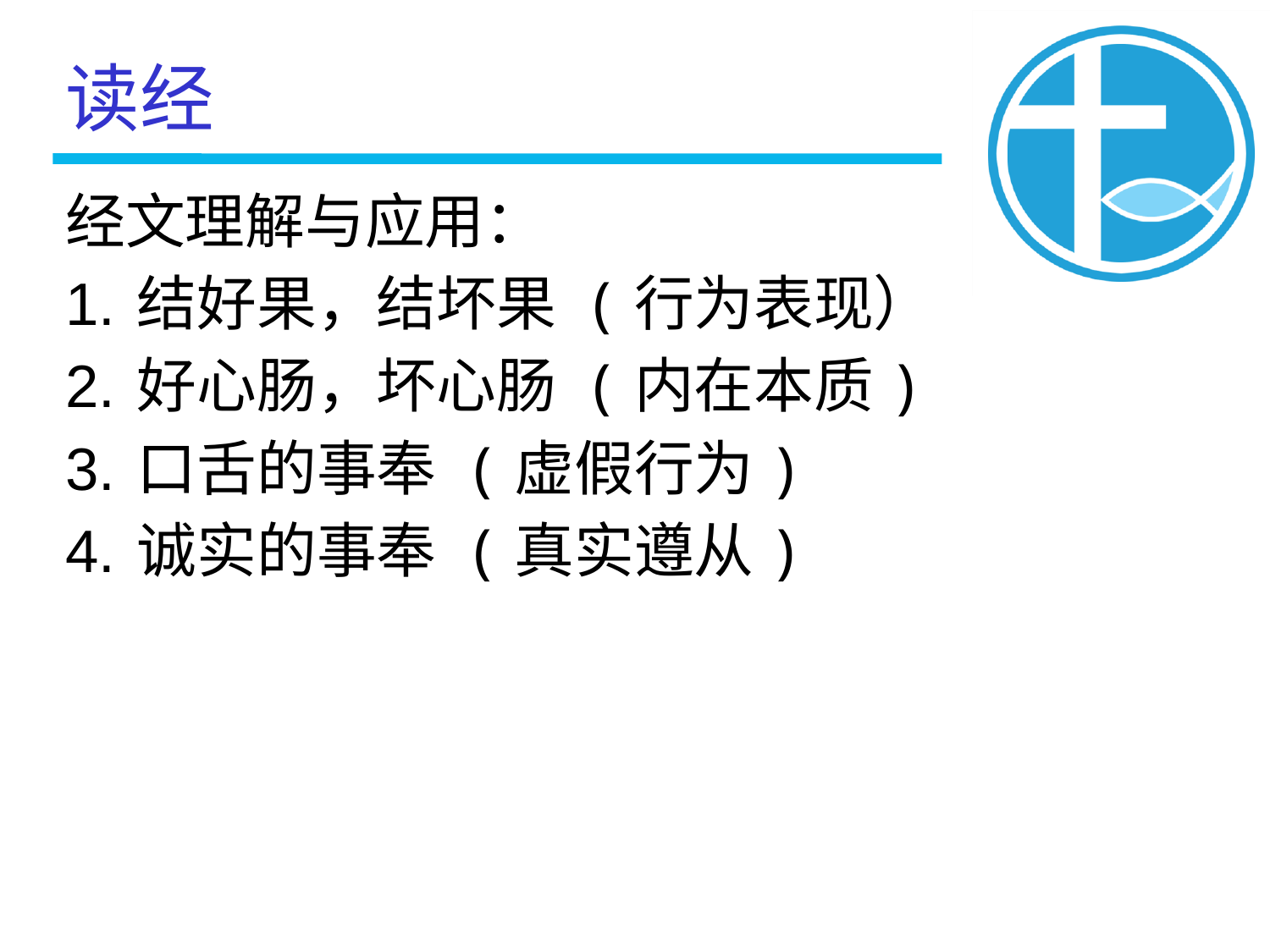

读经
经文理解与应用：
结好果，结坏果 (行为表现）
好心肠，坏心肠 (内在本质)
口舌的事奉 (虚假行为)
诚实的事奉 (真实遵从)